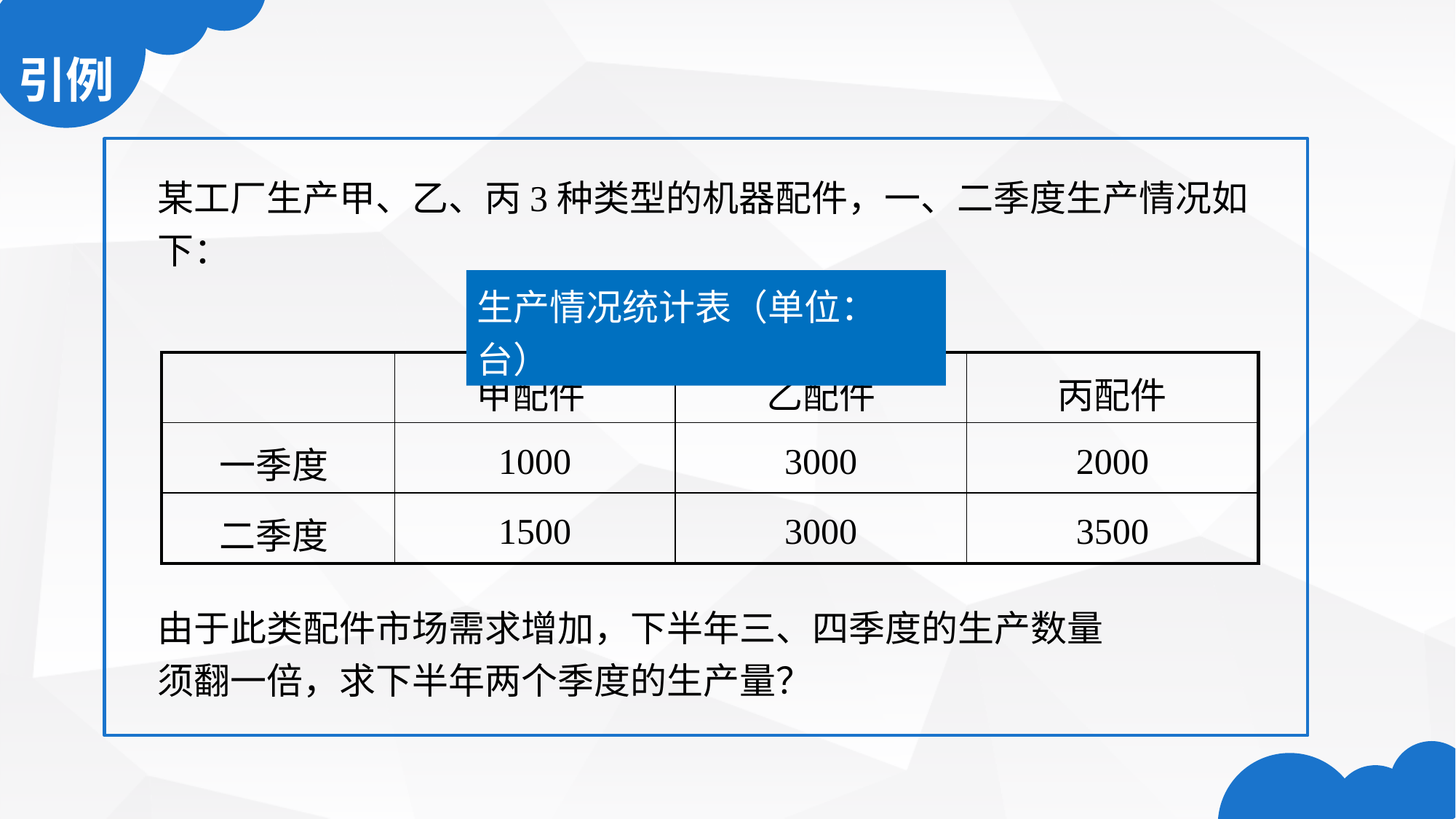

某工厂生产甲、乙、丙3种类型的机器配件，一、二季度生产情况如下：
生产情况统计表（单位：台）
|  | 甲配件 | 乙配件 | 丙配件 |
| --- | --- | --- | --- |
| 一季度 | 1000 | 3000 | 2000 |
| 二季度 | 1500 | 3000 | 3500 |
由于此类配件市场需求增加，下半年三、四季度的生产数量须翻一倍，求下半年两个季度的生产量？